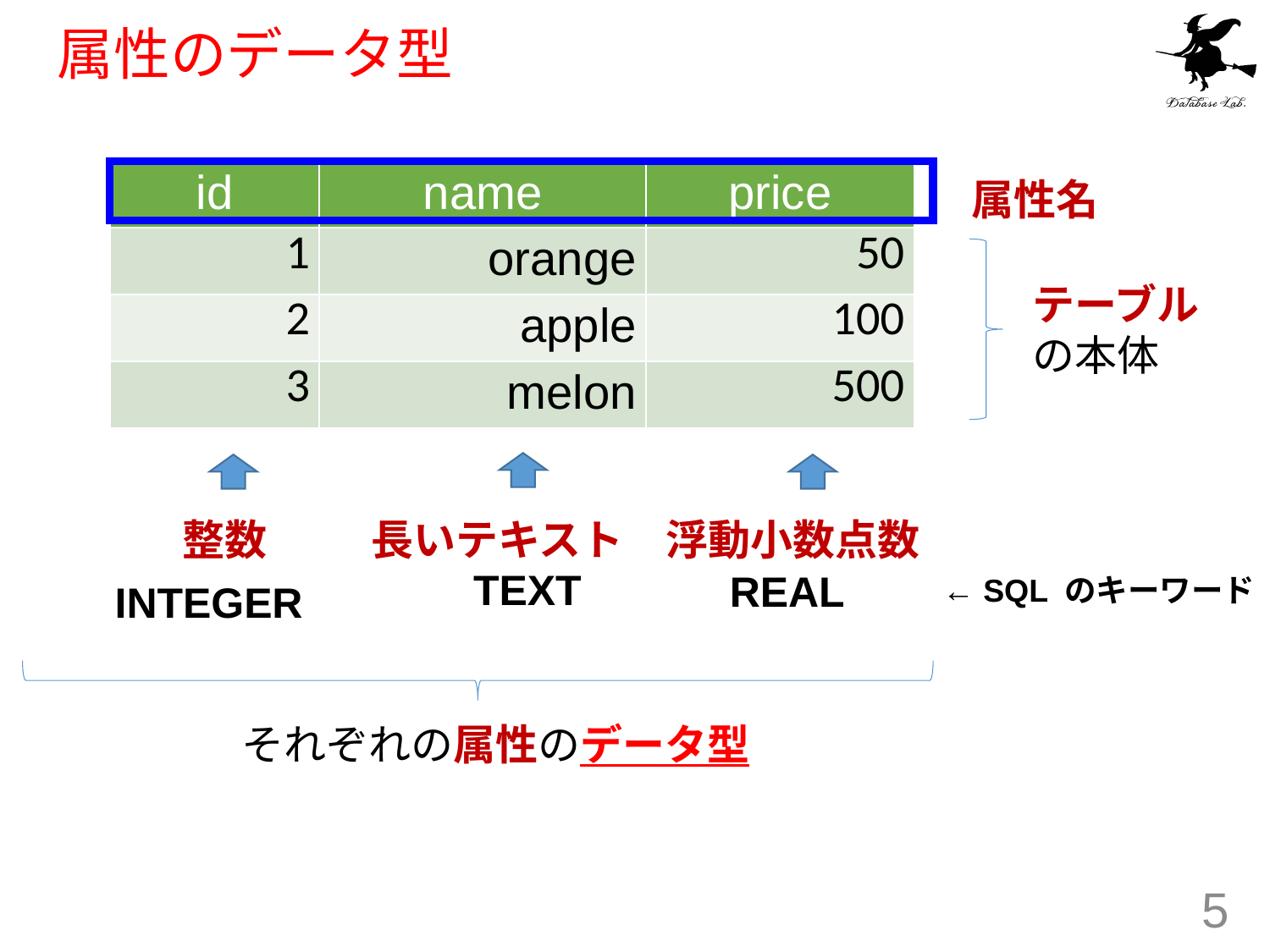

# 属性のデータ型

| id | name | price |
| --- | --- | --- |
| 1 | orange | 50 |
| 2 | apple | 100 |
| 3 | melon | 500 |
属性名

テーブル
の本体

整数  　　長いテキスト　浮動小数点数
TEXT
REAL
← SQL のキーワード
INTEGER
それぞれの属性のデータ型
5